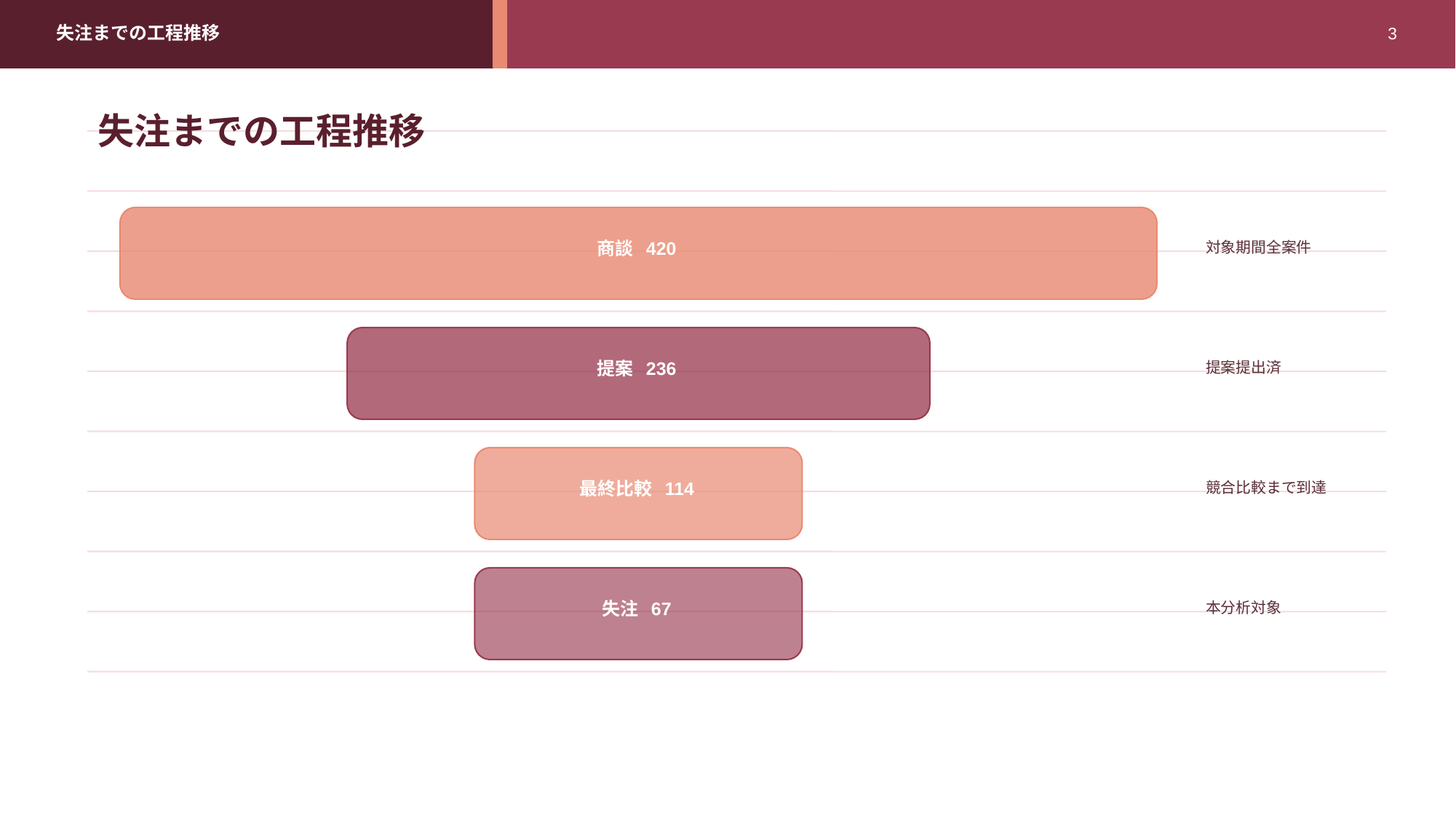

失注までの工程推移
3
失注までの工程推移

対象期間全案件
商談  420

提案提出済
提案  236

競合比較まで到達
最終比較  114

本分析対象
失注  67